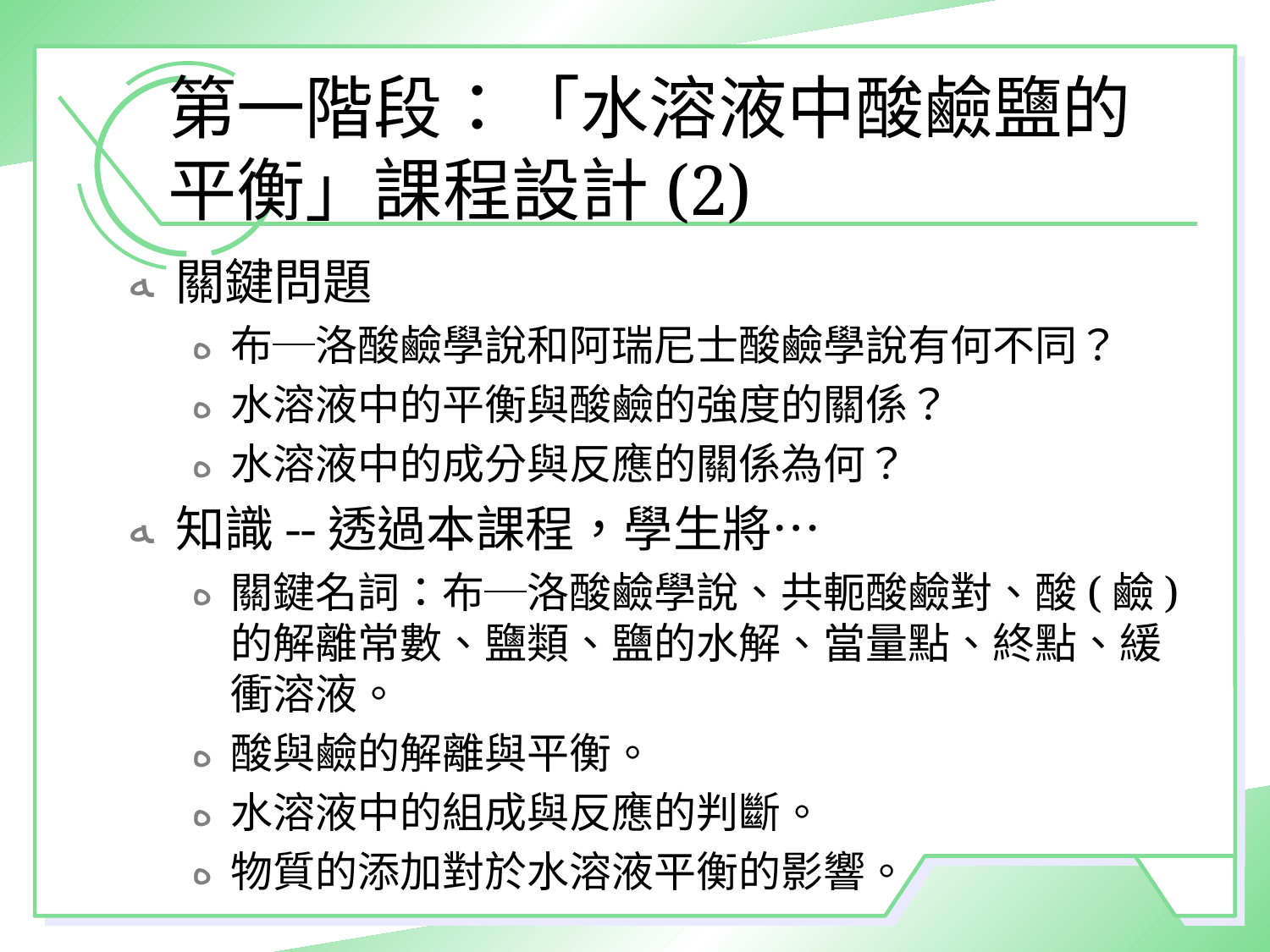

# 第一階段：「水溶液中酸鹼鹽的平衡」課程設計(2)
關鍵問題
布─洛酸鹼學說和阿瑞尼士酸鹼學說有何不同？
水溶液中的平衡與酸鹼的強度的關係？
水溶液中的成分與反應的關係為何？
知識--透過本課程，學生將…
關鍵名詞：布─洛酸鹼學說、共軛酸鹼對、酸(鹼)的解離常數、鹽類、鹽的水解、當量點、終點、緩衝溶液。
酸與鹼的解離與平衡。
水溶液中的組成與反應的判斷。
物質的添加對於水溶液平衡的影響。